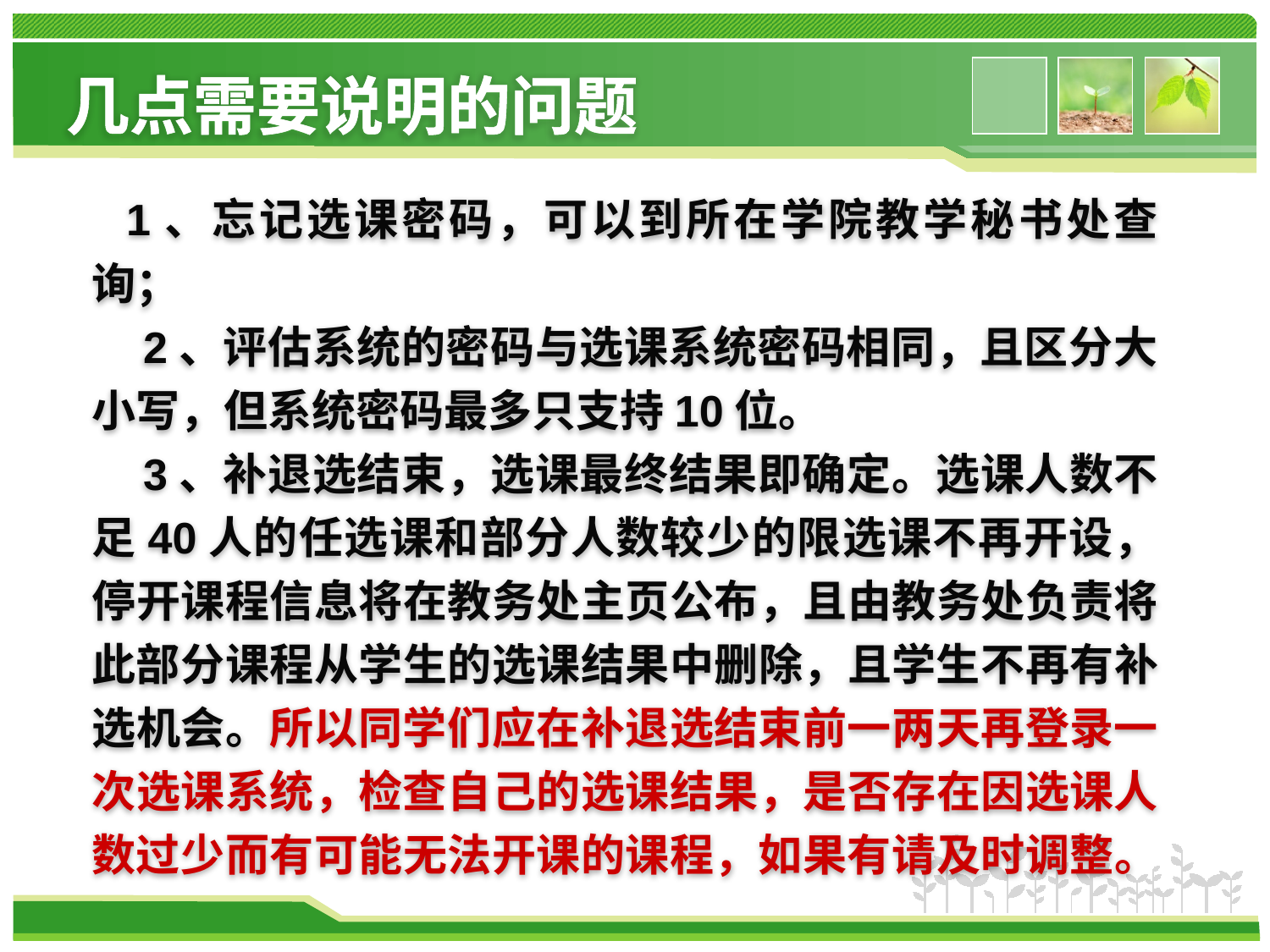

几点需要说明的问题
  1、忘记选课密码，可以到所在学院教学秘书处查询；
    2、评估系统的密码与选课系统密码相同，且区分大小写，但系统密码最多只支持10位。
    3、补退选结束，选课最终结果即确定。选课人数不足40人的任选课和部分人数较少的限选课不再开设，停开课程信息将在教务处主页公布，且由教务处负责将此部分课程从学生的选课结果中删除，且学生不再有补选机会。所以同学们应在补退选结束前一两天再登录一次选课系统，检查自己的选课结果，是否存在因选课人数过少而有可能无法开课的课程，如果有请及时调整。